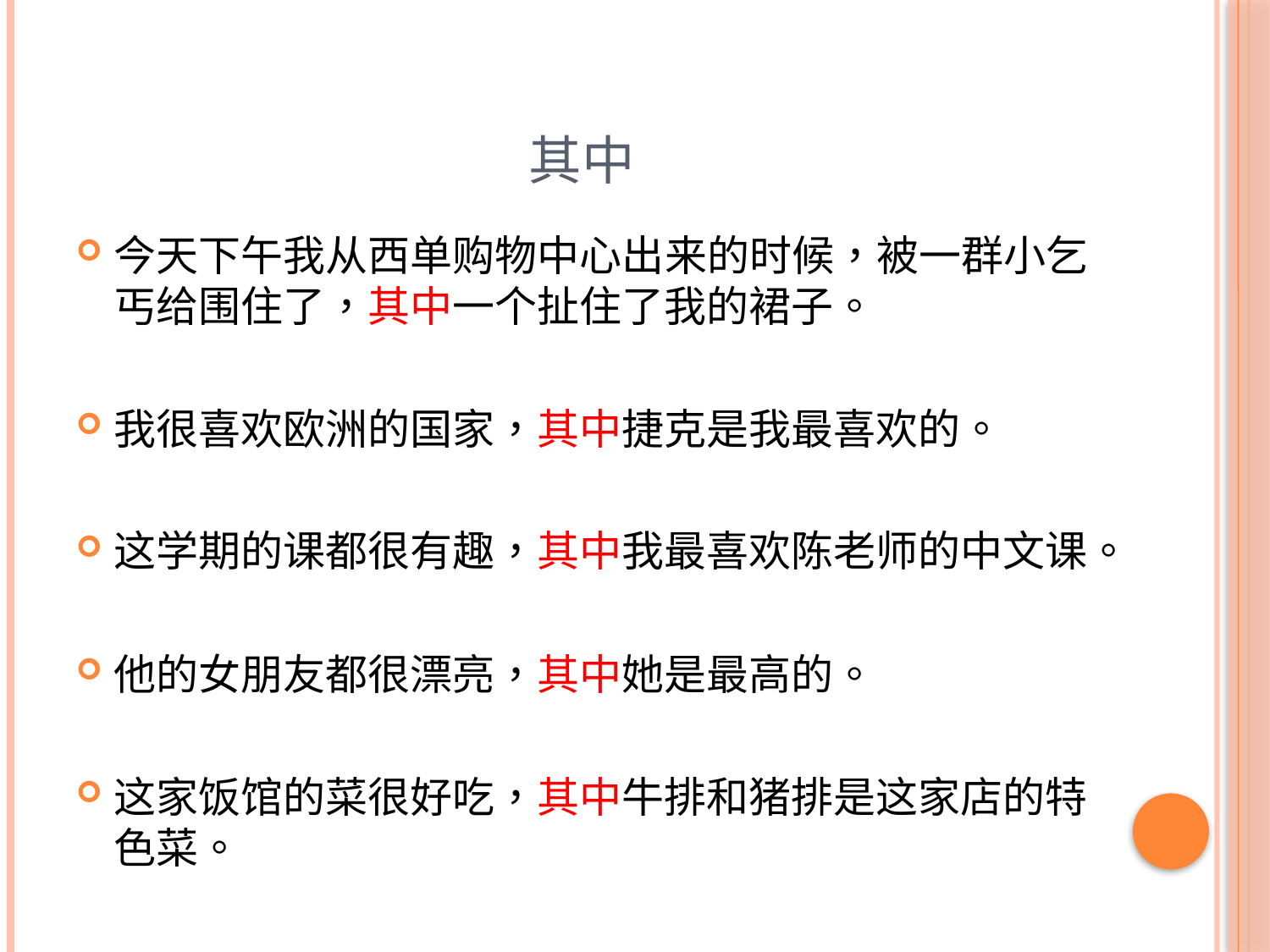

# 其中
今天下午我从西单购物中心出来的时候，被一群小乞丐给围住了，其中一个扯住了我的裙子。

我很喜欢欧洲的国家，其中捷克是我最喜欢的。

这学期的课都很有趣，其中我最喜欢陈老师的中文课。

他的女朋友都很漂亮，其中她是最高的。

这家饭馆的菜很好吃，其中牛排和猪排是这家店的特色菜。